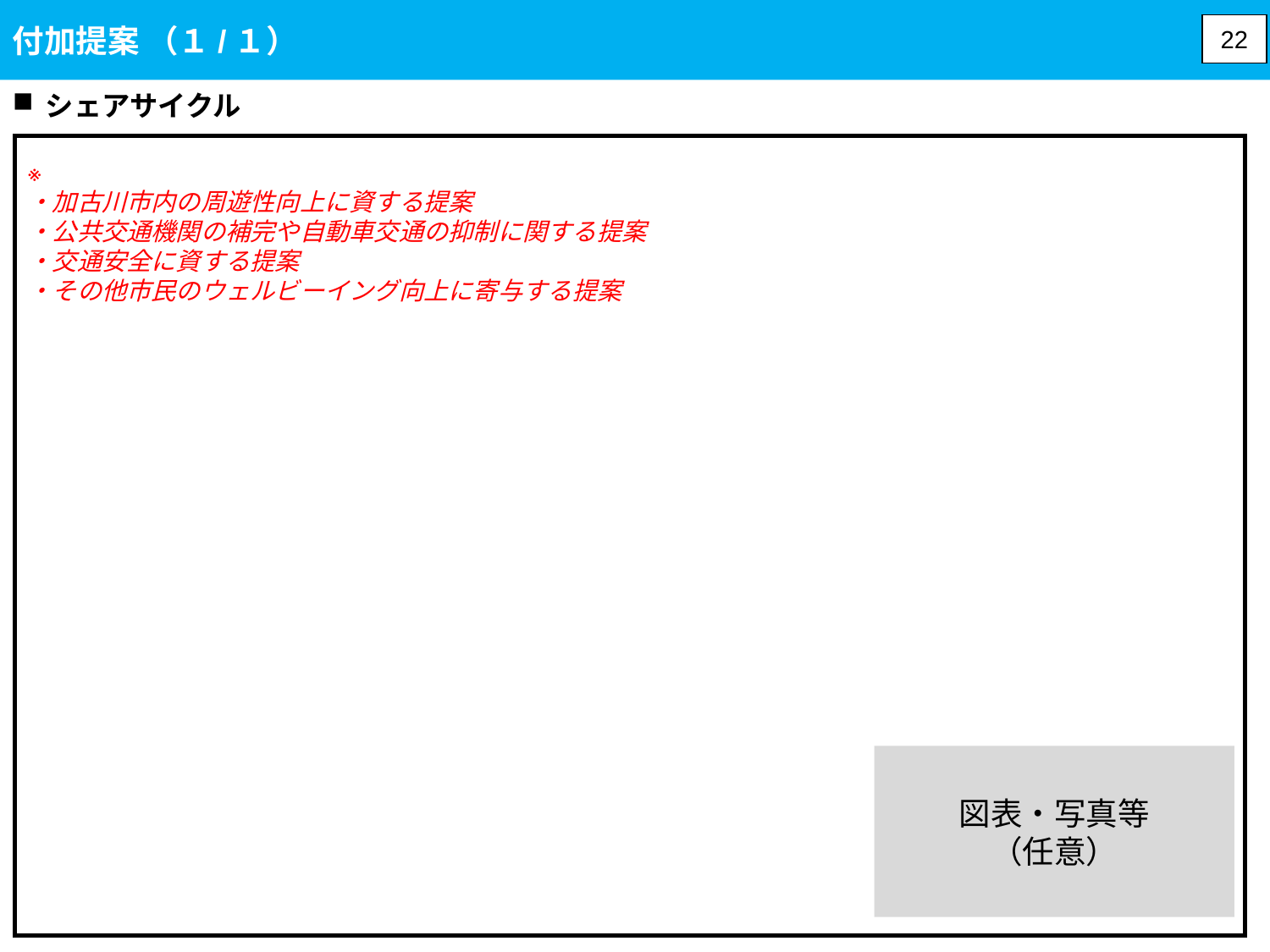

付加提案 （１/１）
22
シェアサイクル

※
・加古川市内の周遊性向上に資する提案
・公共交通機関の補完や自動車交通の抑制に関する提案
・交通安全に資する提案
・その他市民のウェルビーイング向上に寄与する提案
図表・写真等
（任意）